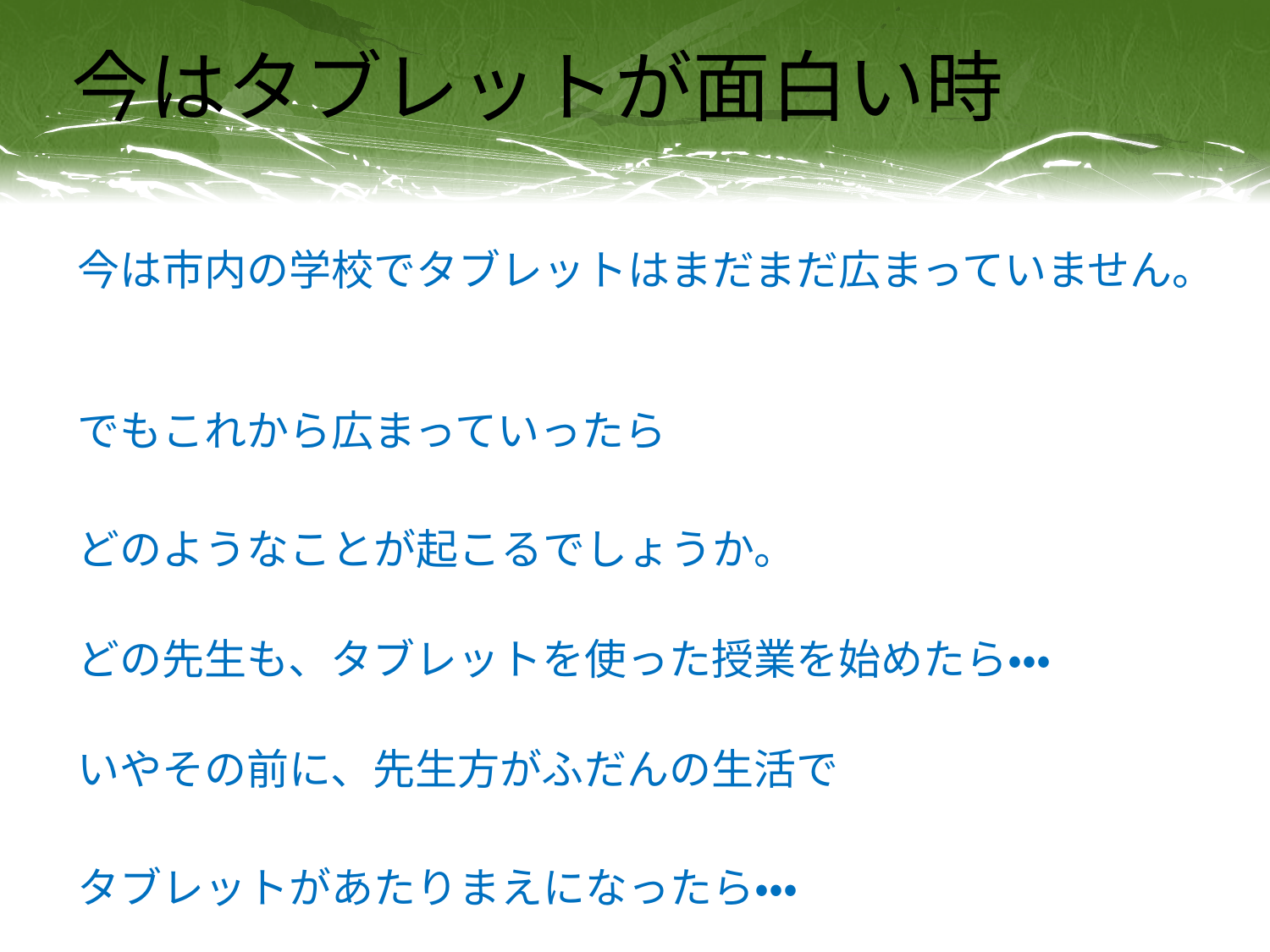

# 今はタブレットが面白い時
今は市内の学校でタブレットはまだまだ広まっていません。
でもこれから広まっていったら

どのようなことが起こるでしょうか。
どの先生も、タブレットを使った授業を始めたら・・・
いやその前に、先生方がふだんの生活で

タブレットがあたりまえになったら・・・